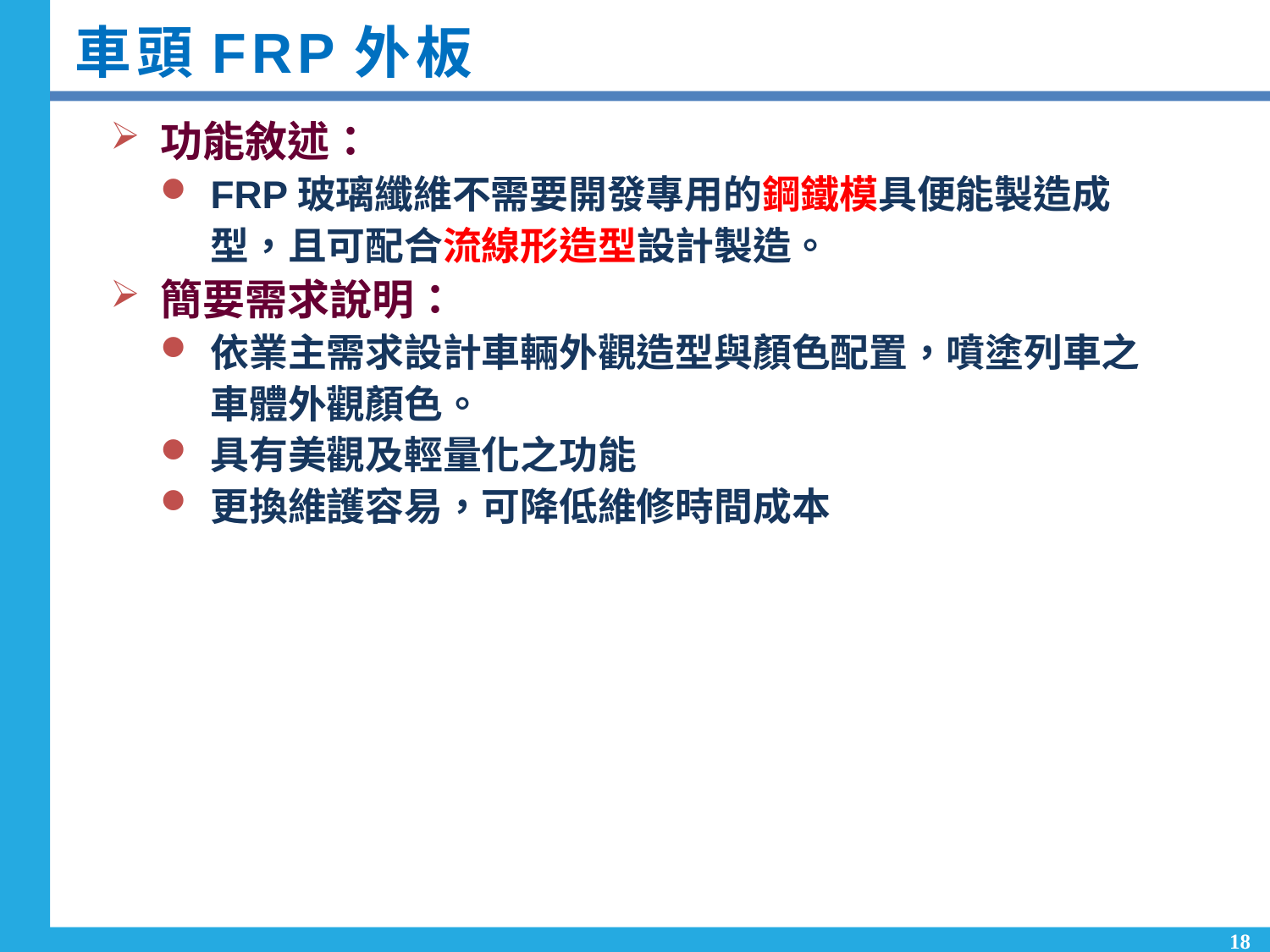

# 車頭FRP外板
功能敘述：
FRP玻璃纖維不需要開發專用的鋼鐵模具便能製造成型，且可配合流線形造型設計製造。
簡要需求說明：
依業主需求設計車輛外觀造型與顏色配置，噴塗列車之車體外觀顏色。
具有美觀及輕量化之功能
更換維護容易，可降低維修時間成本